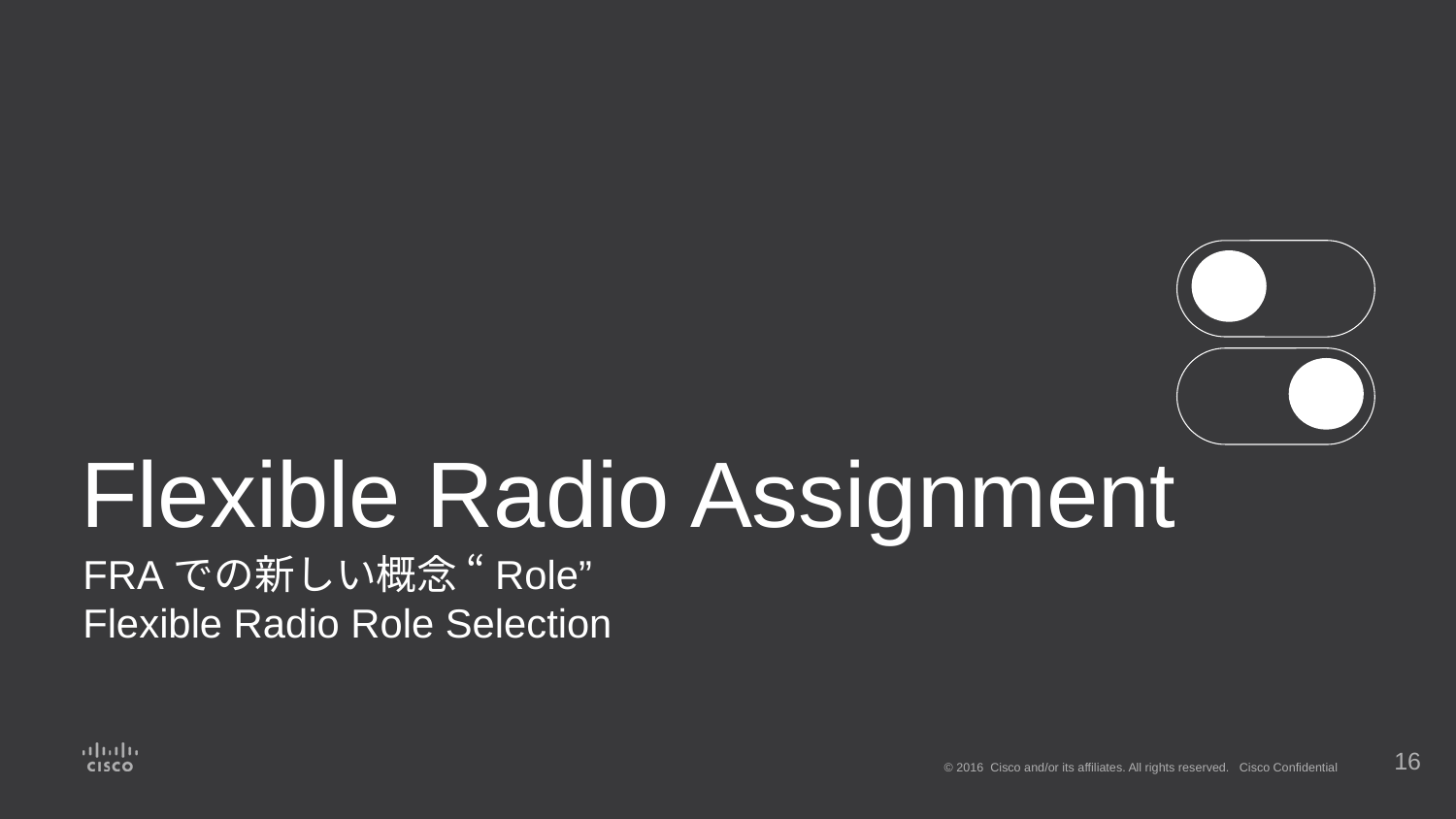

# Flexible Radio Assignment

FRAでの新しい概念 “Role”
Flexible Radio Role Selection